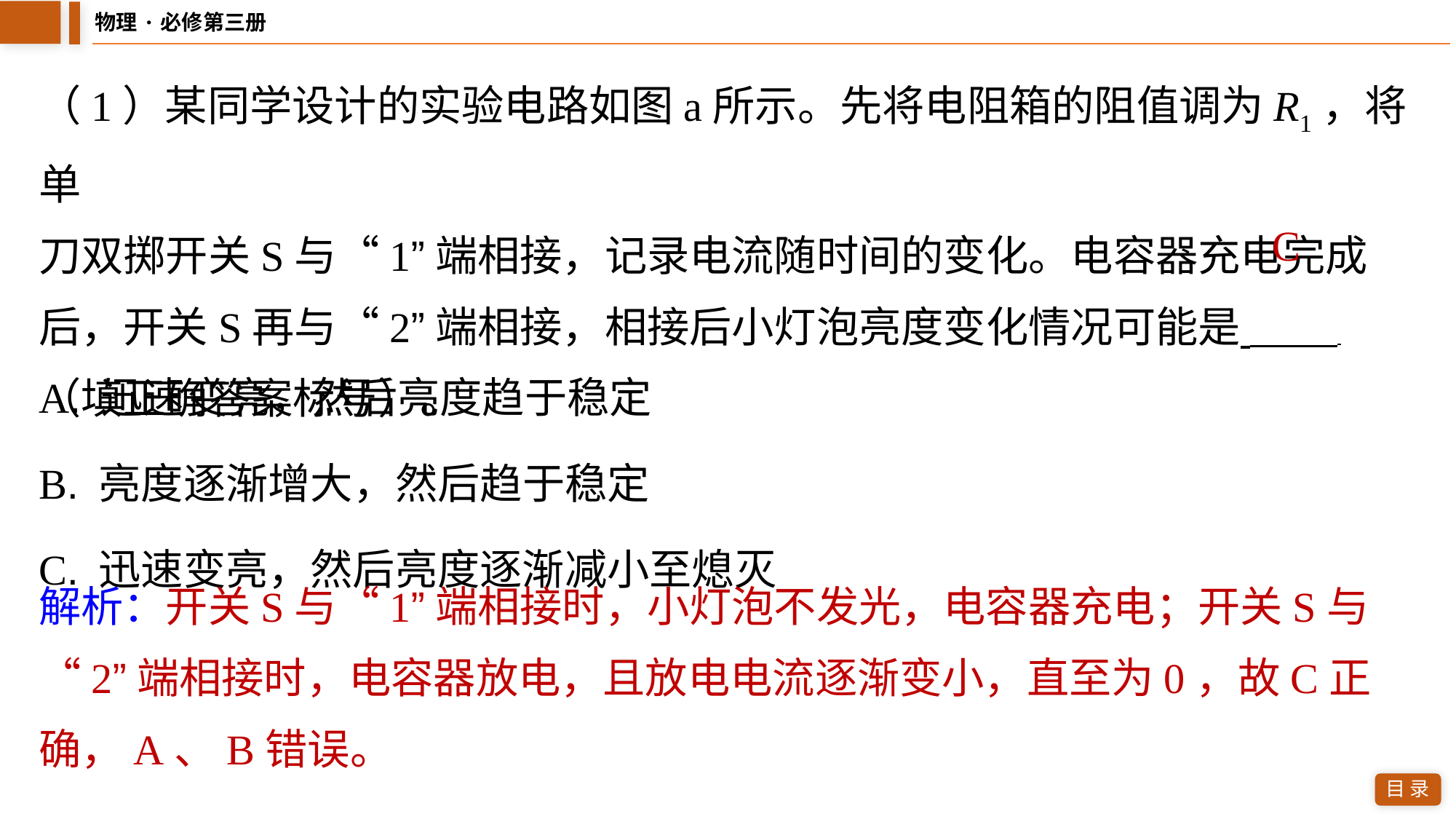

（1）某同学设计的实验电路如图a所示。先将电阻箱的阻值调为R1，将单
刀双掷开关S与“1”端相接，记录电流随时间的变化。电容器充电完成
后，开关S再与“2”端相接，相接后小灯泡亮度变化情况可能是               ⁠
（填正确答案标号）。
C
| A. 迅速变亮，然后亮度趋于稳定 |
| --- |
| B. 亮度逐渐增大，然后趋于稳定 |
| C. 迅速变亮，然后亮度逐渐减小至熄灭 |
解析：开关S与“1”端相接时，小灯泡不发光，电容器充电；开关S与
“2”端相接时，电容器放电，且放电电流逐渐变小，直至为0，故C正
确，A、B错误。